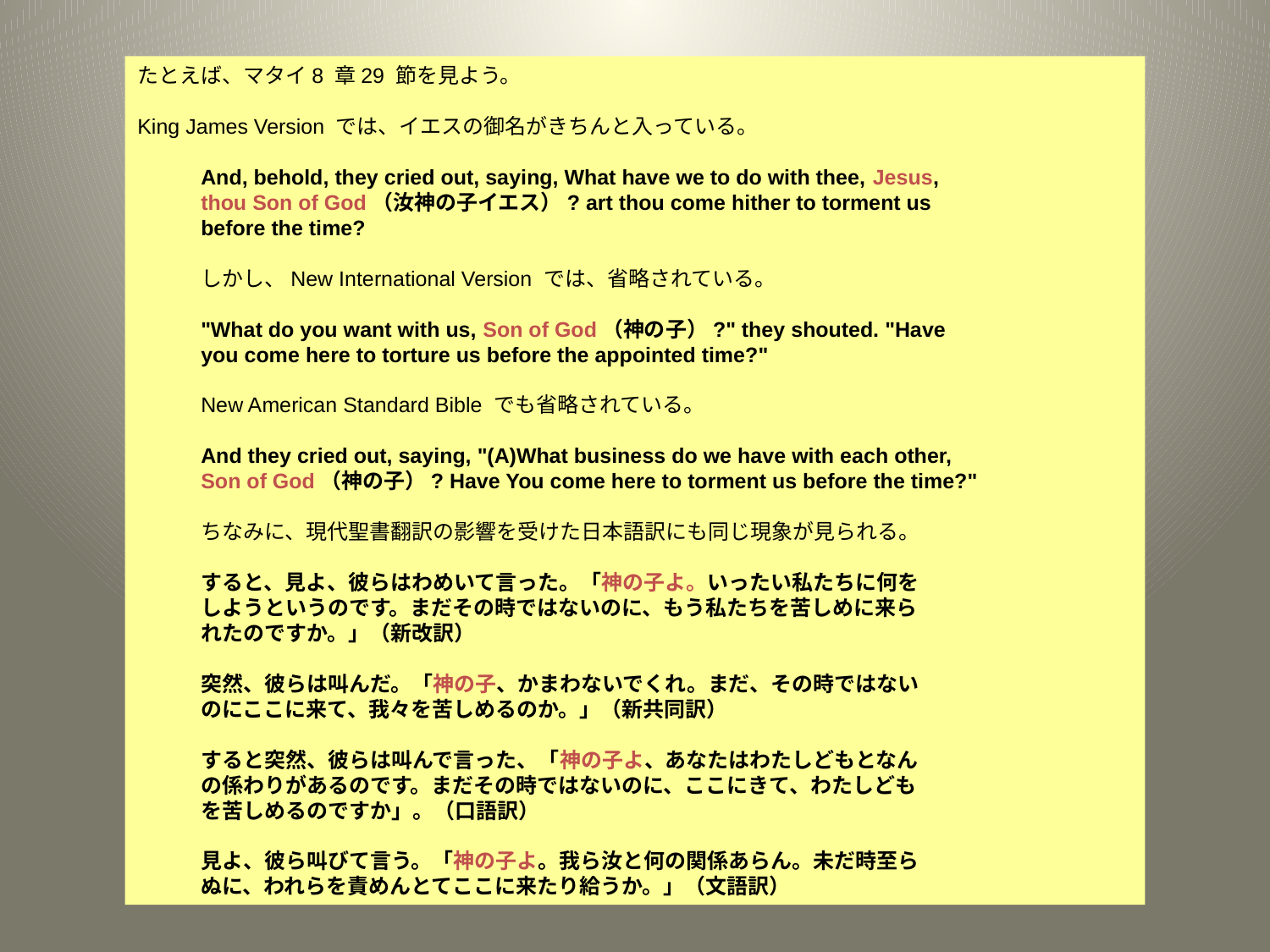

たとえば、マタイ8 章29 節を見よう。

King James Version では、イエスの御名がきちんと入っている。

And, behold, they cried out, saying, What have we to do with thee, Jesus,
thou Son of God（汝神の子イエス）? art thou come hither to torment us
before the time?

しかし、New International Version では、省略されている。

"What do you want with us, Son of God（神の子）?" they shouted. "Have
you come here to torture us before the appointed time?"

New American Standard Bible でも省略されている。

And they cried out, saying, "(A)What business do we have with each other,
Son of God（神の子）? Have You come here to torment us before the time?"

ちなみに、現代聖書翻訳の影響を受けた日本語訳にも同じ現象が見られる。

すると、見よ、彼らはわめいて言った。「神の子よ。いったい私たちに何を
しようというのです。まだその時ではないのに、もう私たちを苦しめに来ら
れたのですか。」（新改訳）

突然、彼らは叫んだ。「神の子、かまわないでくれ。まだ、その時ではない
のにここに来て、我々を苦しめるのか。」（新共同訳）

すると突然、彼らは叫んで言った、「神の子よ、あなたはわたしどもとなん
の係わりがあるのです。まだその時ではないのに、ここにきて、わたしども
を苦しめるのですか」。（口語訳）

見よ、彼ら叫びて言う。「神の子よ。我ら汝と何の関係あらん。未だ時至ら
ぬに、われらを責めんとてここに来たり給うか。」（文語訳）